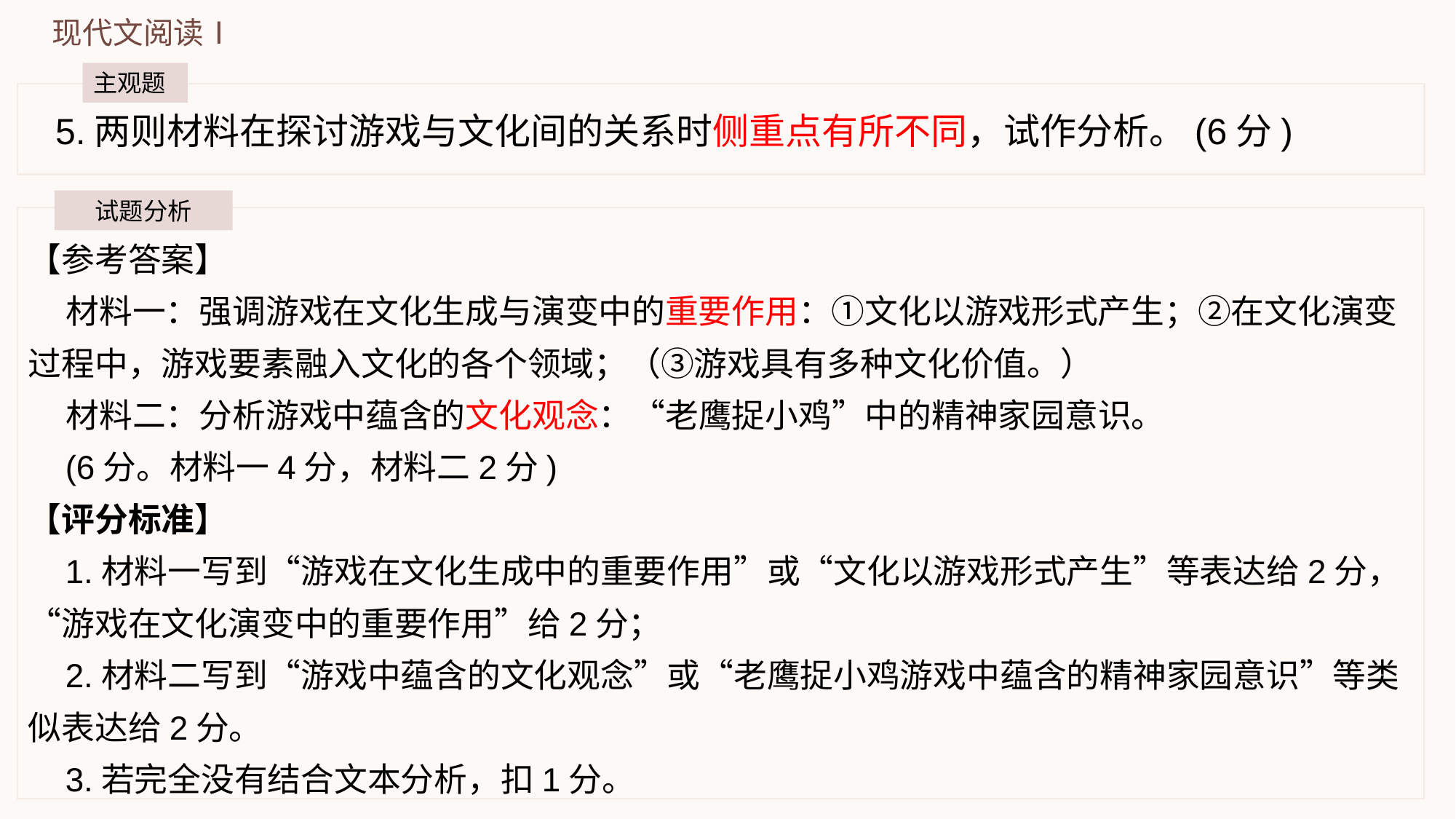

现代文阅读Ⅰ
主观题

5.两则材料在探讨游戏与文化间的关系时侧重点有所不同，试作分析。(6分)
试题分析

【参考答案】
    材料一：强调游戏在文化生成与演变中的重要作用：①文化以游戏形式产生；②在文化演变过程中，游戏要素融入文化的各个领域；（③游戏具有多种文化价值。）
    材料二：分析游戏中蕴含的文化观念：“老鹰捉小鸡”中的精神家园意识。
    (6分。材料一4分，材料二2分)
【评分标准】
    1.材料一写到“游戏在文化生成中的重要作用”或“文化以游戏形式产生”等表达给2分，“游戏在文化演变中的重要作用”给2分；
    2.材料二写到“游戏中蕴含的文化观念”或“老鹰捉小鸡游戏中蕴含的精神家园意识”等类似表达给2分。
    3.若完全没有结合文本分析，扣1分。